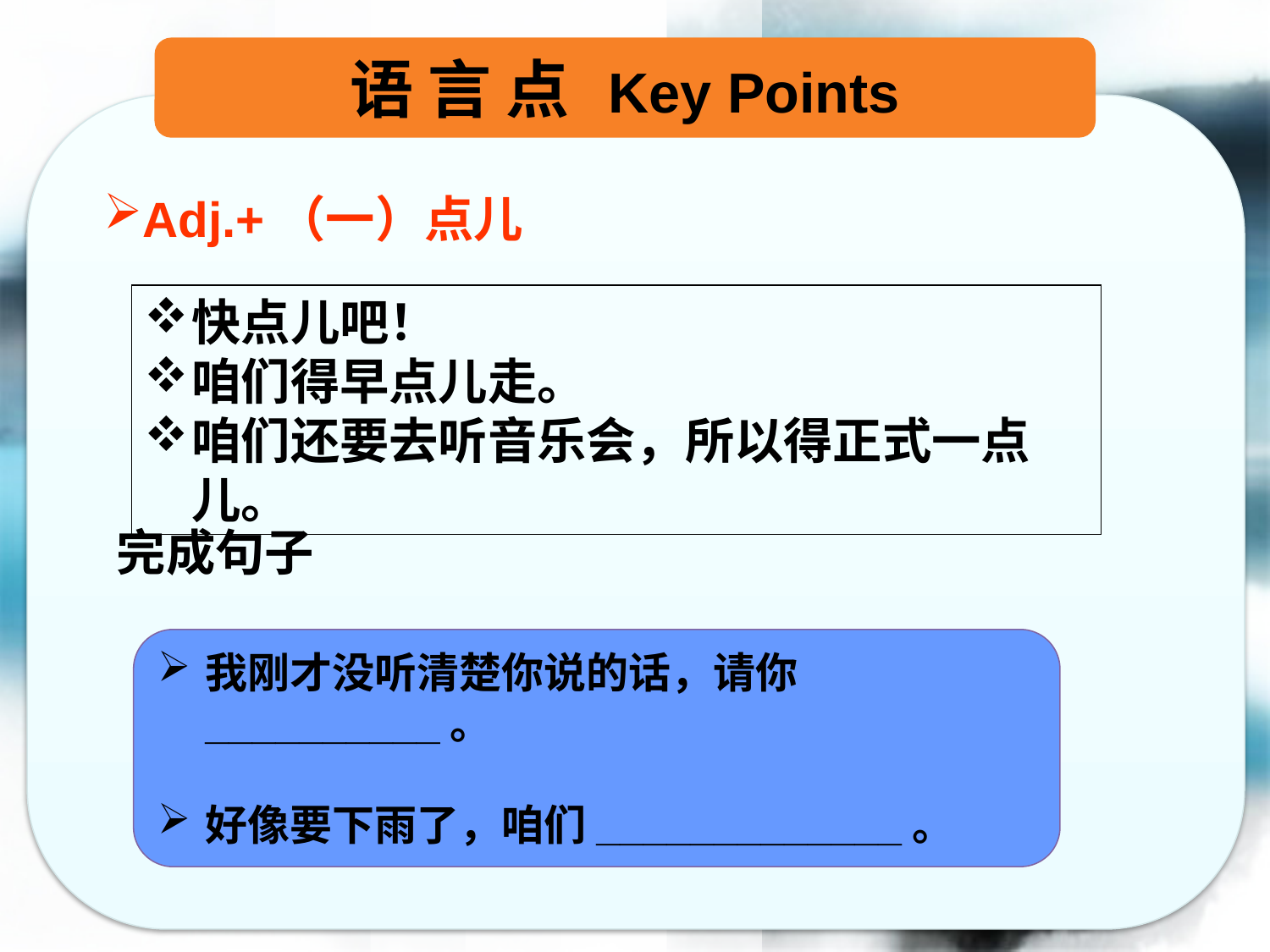

语 言 点  Key Points

Adj.+（一）点儿
快点儿吧！
咱们得早点儿走。
咱们还要去听音乐会，所以得正式一点儿。
完成句子
我刚才没听清楚你说的话，请你__________。

好像要下雨了，咱们_____________。